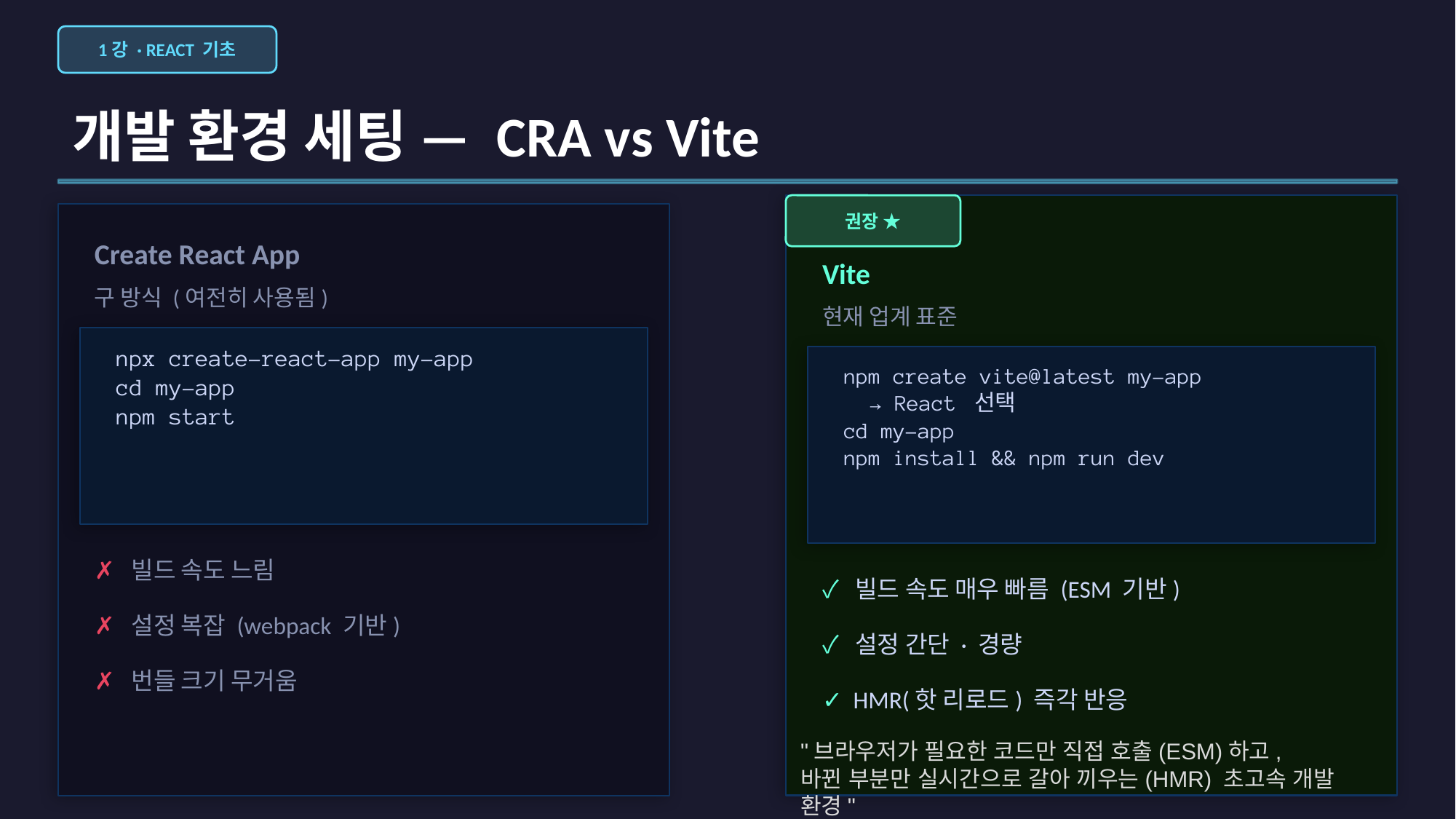

1강 · REACT 기초
개발 환경 세팅 — CRA vs Vite

권장 ★

Create React App
Vite
구 방식 (여전히 사용됨)
현재 업계 표준

npx create-react-app my-app
cd my-app
npm start

npm create vite@latest my-app
  → React 선택
cd my-app
npm install && npm run dev
✗  빌드 속도 느림
✓  빌드 속도 매우 빠름 (ESM 기반)
✗  설정 복잡 (webpack 기반)
✓  설정 간단 · 경량
✗  번들 크기 무거움
✓  HMR(핫 리로드) 즉각 반응
"브라우저가 필요한 코드만 직접 호출(ESM)하고,
바뀐 부분만 실시간으로 갈아 끼우는(HMR) 초고속 개발 환경"